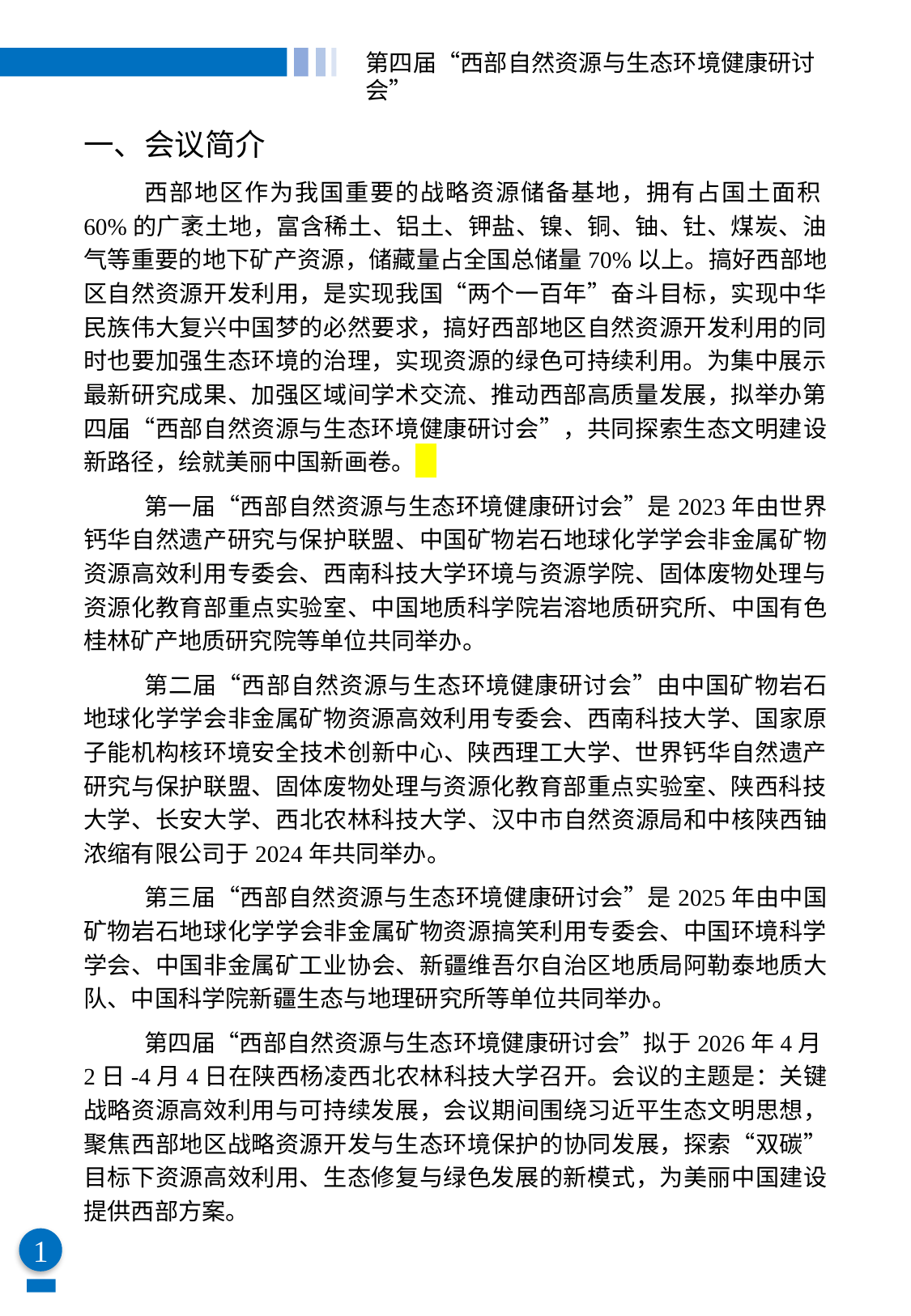

第四届“西部自然资源与生态环境健康研讨会”

1

一、会议简介
西部地区作为我国重要的战略资源储备基地，拥有占国土面积60%的广袤土地，富含稀土、铝土、钾盐、镍、铜、铀、钍、煤炭、油气等重要的地下矿产资源，储藏量占全国总储量70%以上。搞好西部地区自然资源开发利用，是实现我国“两个一百年”奋斗目标，实现中华民族伟大复兴中国梦的必然要求，搞好西部地区自然资源开发利用的同时也要加强生态环境的治理，实现资源的绿色可持续利用。为集中展示最新研究成果、加强区域间学术交流、推动西部高质量发展，拟举办第四届“西部自然资源与生态环境健康研讨会”，共同探索生态文明建设新路径，绘就美丽中国新画卷。
第一届“西部自然资源与生态环境健康研讨会”是2023年由世界钙华自然遗产研究与保护联盟、中国矿物岩石地球化学学会非金属矿物资源高效利用专委会、西南科技大学环境与资源学院、固体废物处理与资源化教育部重点实验室、中国地质科学院岩溶地质研究所、中国有色桂林矿产地质研究院等单位共同举办。
第二届“西部自然资源与生态环境健康研讨会”由中国矿物岩石地球化学学会非金属矿物资源高效利用专委会、西南科技大学、国家原子能机构核环境安全技术创新中心、陕西理工大学、世界钙华自然遗产研究与保护联盟、固体废物处理与资源化教育部重点实验室、陕西科技大学、长安大学、西北农林科技大学、汉中市自然资源局和中核陕西铀浓缩有限公司于2024年共同举办。
第三届“西部自然资源与生态环境健康研讨会”是2025年由中国矿物岩石地球化学学会非金属矿物资源搞笑利用专委会、中国环境科学学会、中国非金属矿工业协会、新疆维吾尔自治区地质局阿勒泰地质大队、中国科学院新疆生态与地理研究所等单位共同举办。
第四届“西部自然资源与生态环境健康研讨会”拟于2026年4月2日-4月4日在陕西杨凌西北农林科技大学召开。会议的主题是：关键战略资源高效利用与可持续发展，会议期间围绕习近平生态文明思想，聚焦西部地区战略资源开发与生态环境保护的协同发展，探索“双碳”目标下资源高效利用、生态修复与绿色发展的新模式，为美丽中国建设提供西部方案。